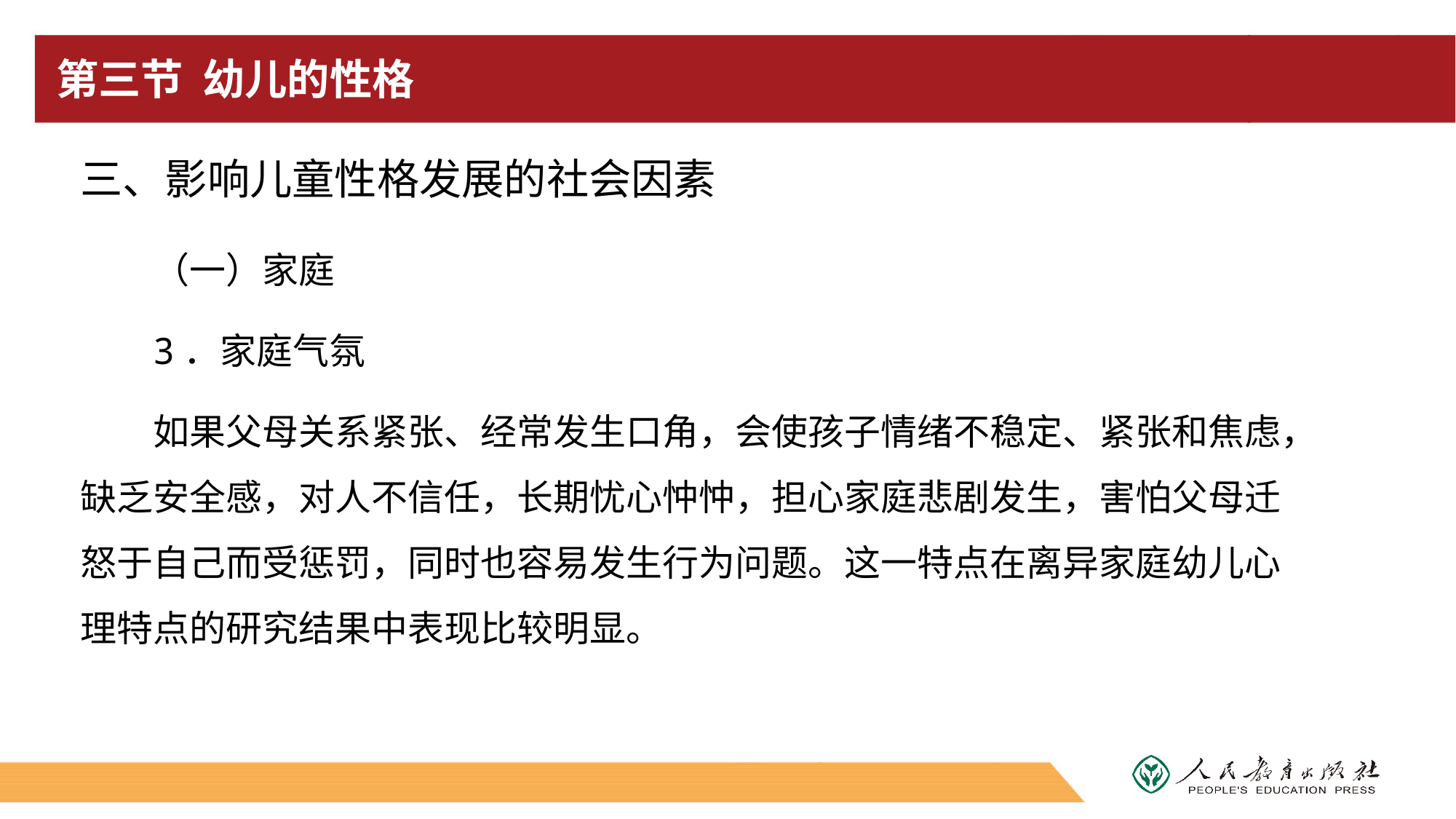

# 第三节  幼儿的性格
三、影响儿童性格发展的社会因素
（一）家庭
3．家庭气氛
如果父母关系紧张、经常发生口角，会使孩子情绪不稳定、紧张和焦虑，缺乏安全感，对人不信任，长期忧心忡忡，担心家庭悲剧发生，害怕父母迁怒于自己而受惩罚，同时也容易发生行为问题。这一特点在离异家庭幼儿心理特点的研究结果中表现比较明显。